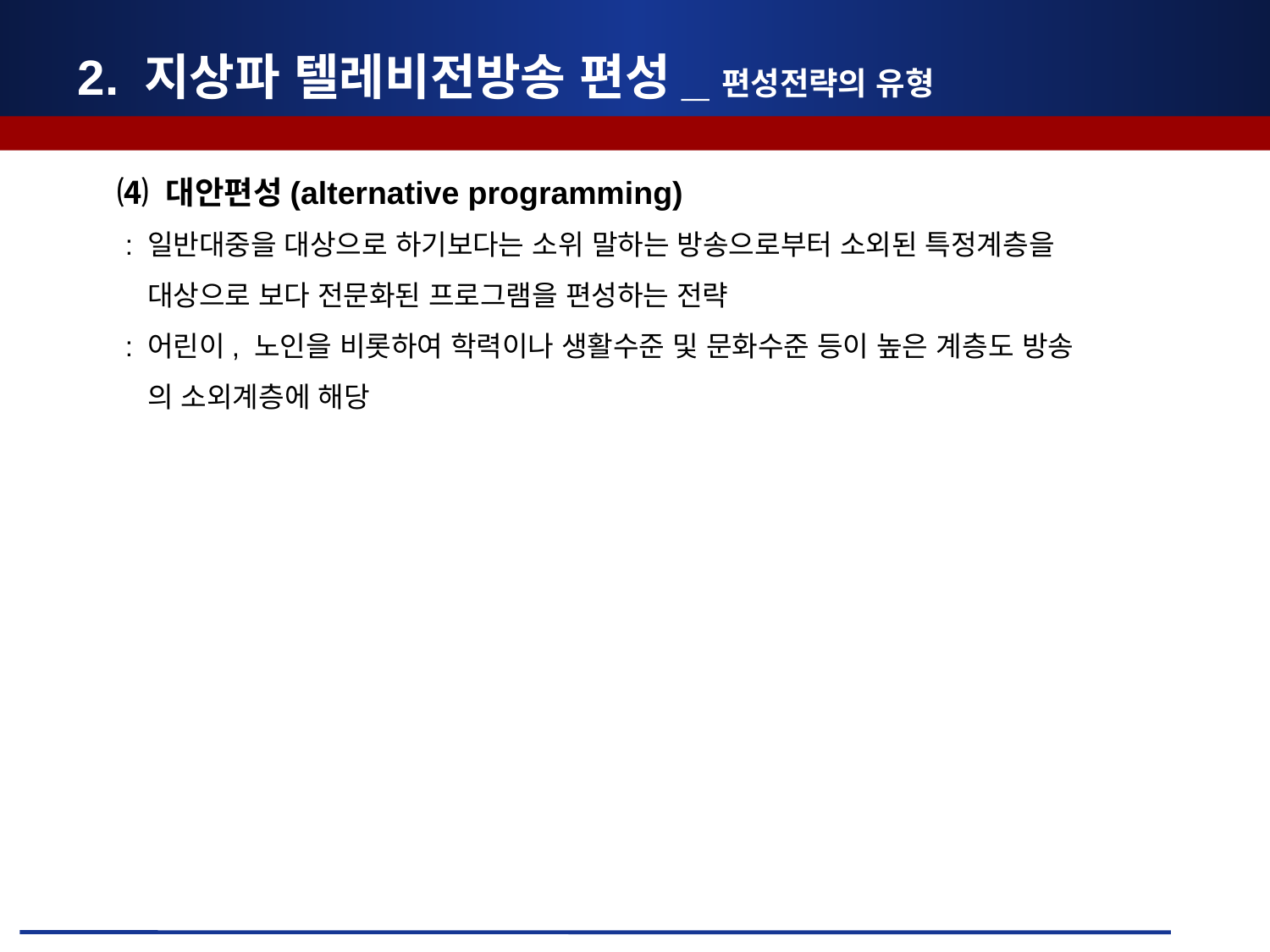

2. 지상파 텔레비전방송 편성_편성전략의 유형
⑷ 대안편성(alternative programming)
 : 일반대중을 대상으로 하기보다는 소위 말하는 방송으로부터 소외된 특정계층을
   대상으로 보다 전문화된 프로그램을 편성하는 전략
 : 어린이, 노인을 비롯하여 학력이나 생활수준 및 문화수준 등이 높은 계층도 방송
   의 소외계층에 해당